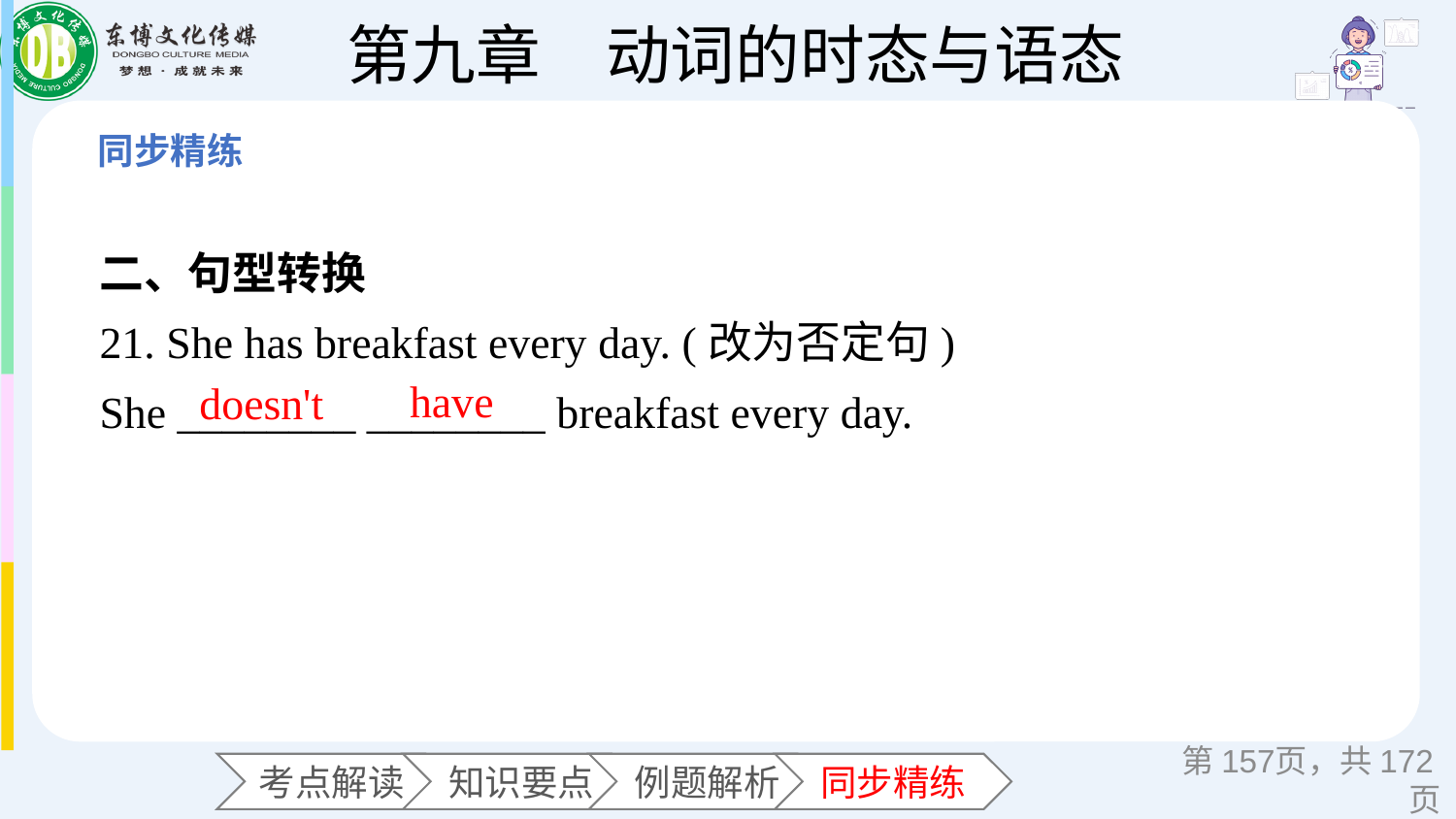

二、句型转换
21. She has breakfast every day. (改为否定句)
She ________ ________ breakfast every day.
have
doesn't
第157页，共172页